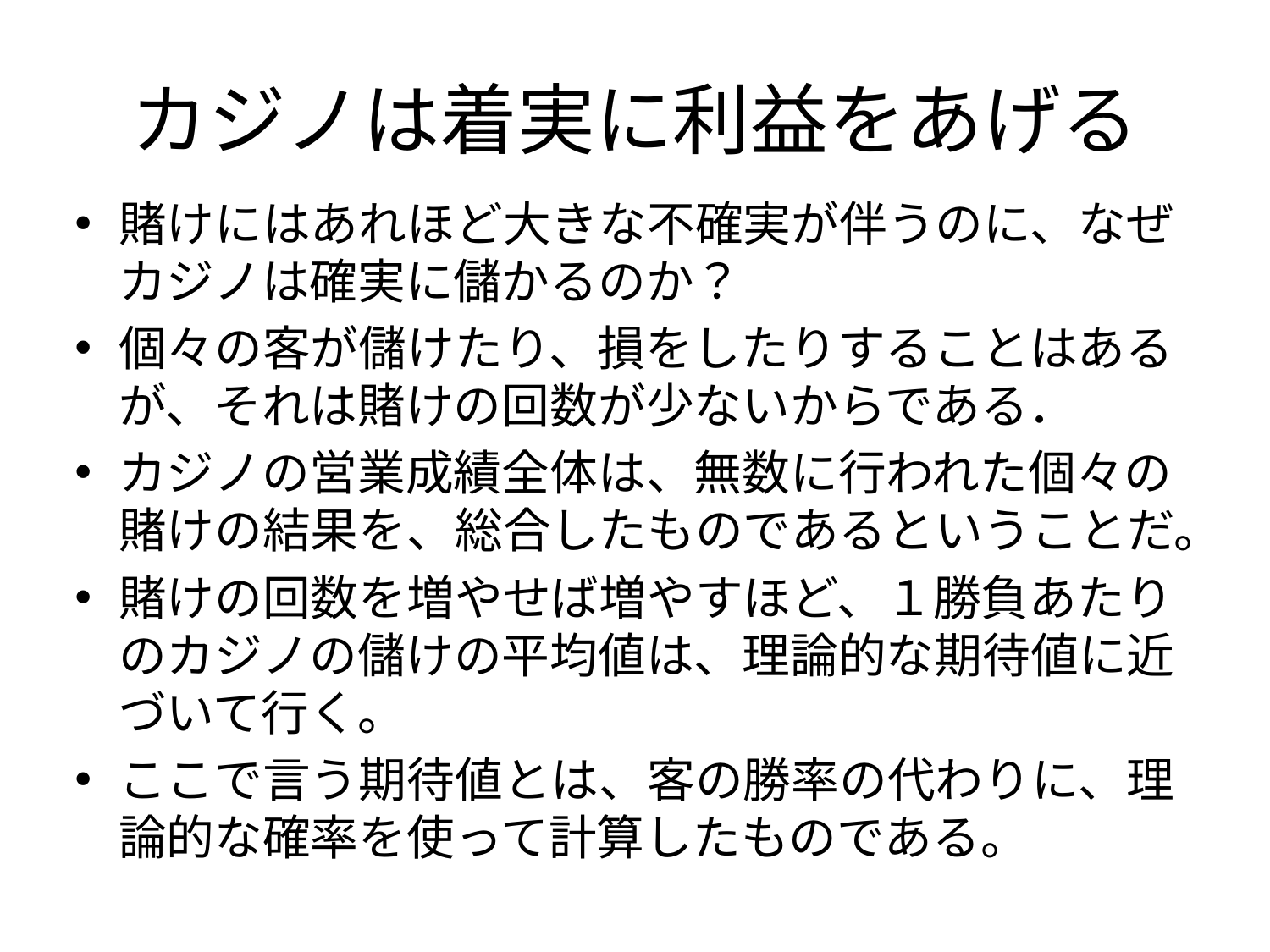

# カジノは着実に利益をあげる
賭けにはあれほど大きな不確実が伴うのに、なぜカジノは確実に儲かるのか？
個々の客が儲けたり、損をしたりすることはあるが、それは賭けの回数が少ないからである．
カジノの営業成績全体は、無数に行われた個々の賭けの結果を、総合したものであるということだ。
賭けの回数を増やせば増やすほど、１勝負あたりのカジノの儲けの平均値は、理論的な期待値に近づいて行く。
ここで言う期待値とは、客の勝率の代わりに、理論的な確率を使って計算したものである。